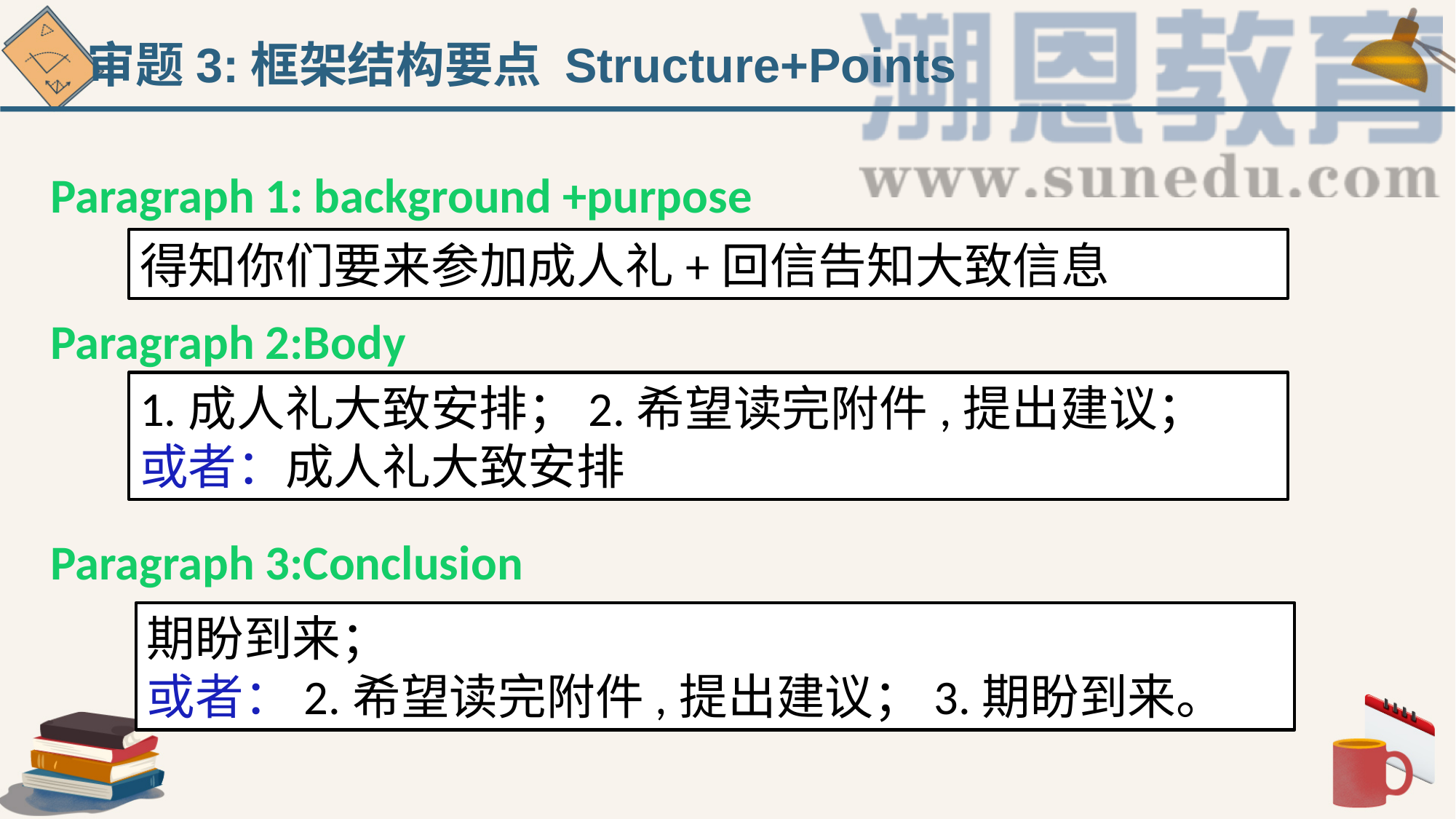

审题3:框架结构要点 Structure+Points

Paragraph 1: background +purpose

Paragraph 2:Body

Paragraph 3:Conclusion

得知你们要来参加成人礼+回信告知大致信息
1.成人礼大致安排；2.希望读完附件,提出建议；
或者：成人礼大致安排
期盼到来；
或者：2.希望读完附件,提出建议；3.期盼到来。